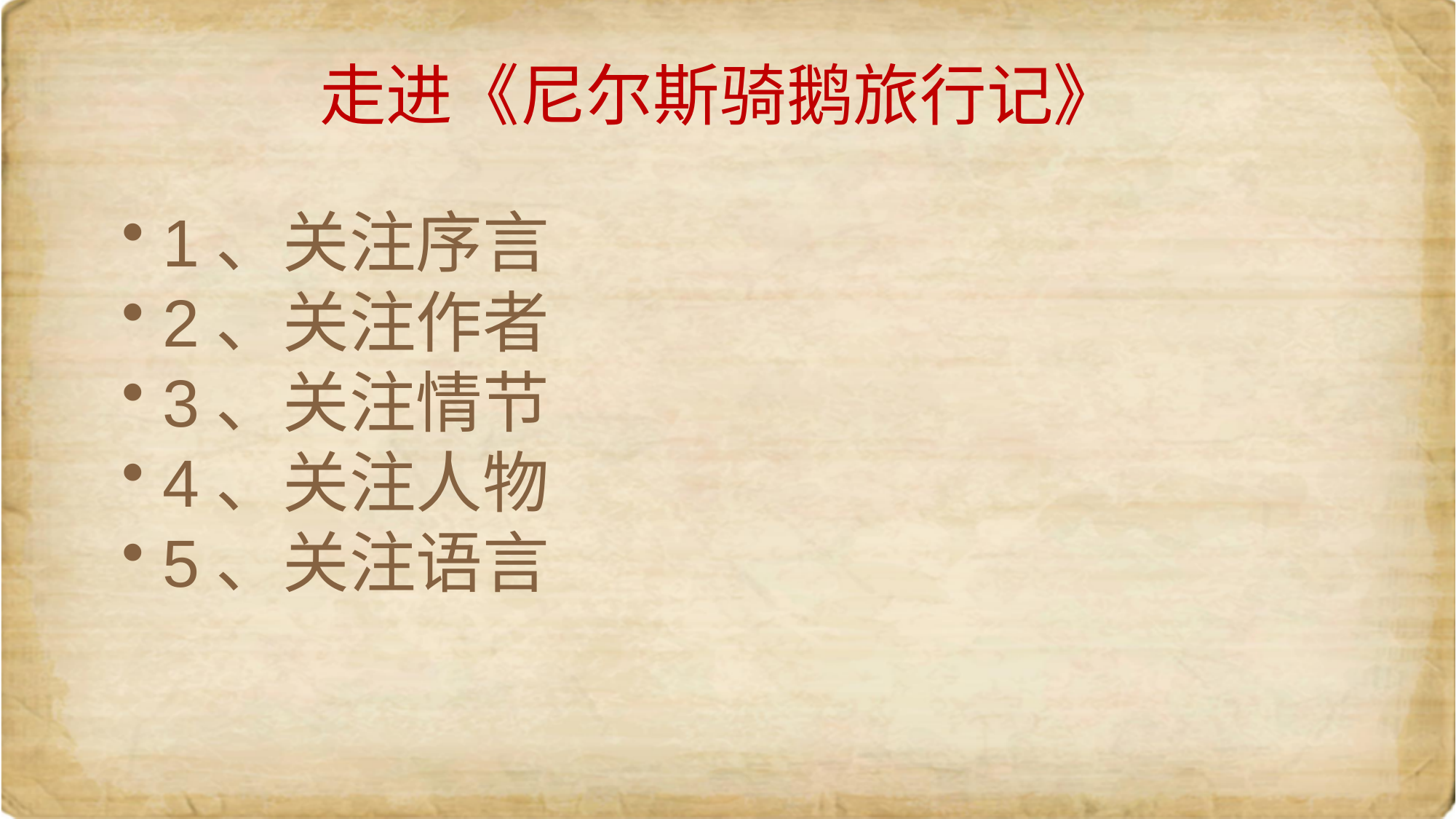

# 走进《尼尔斯骑鹅旅行记》
1、关注序言
2、关注作者
3、关注情节
4、关注人物
5、关注语言